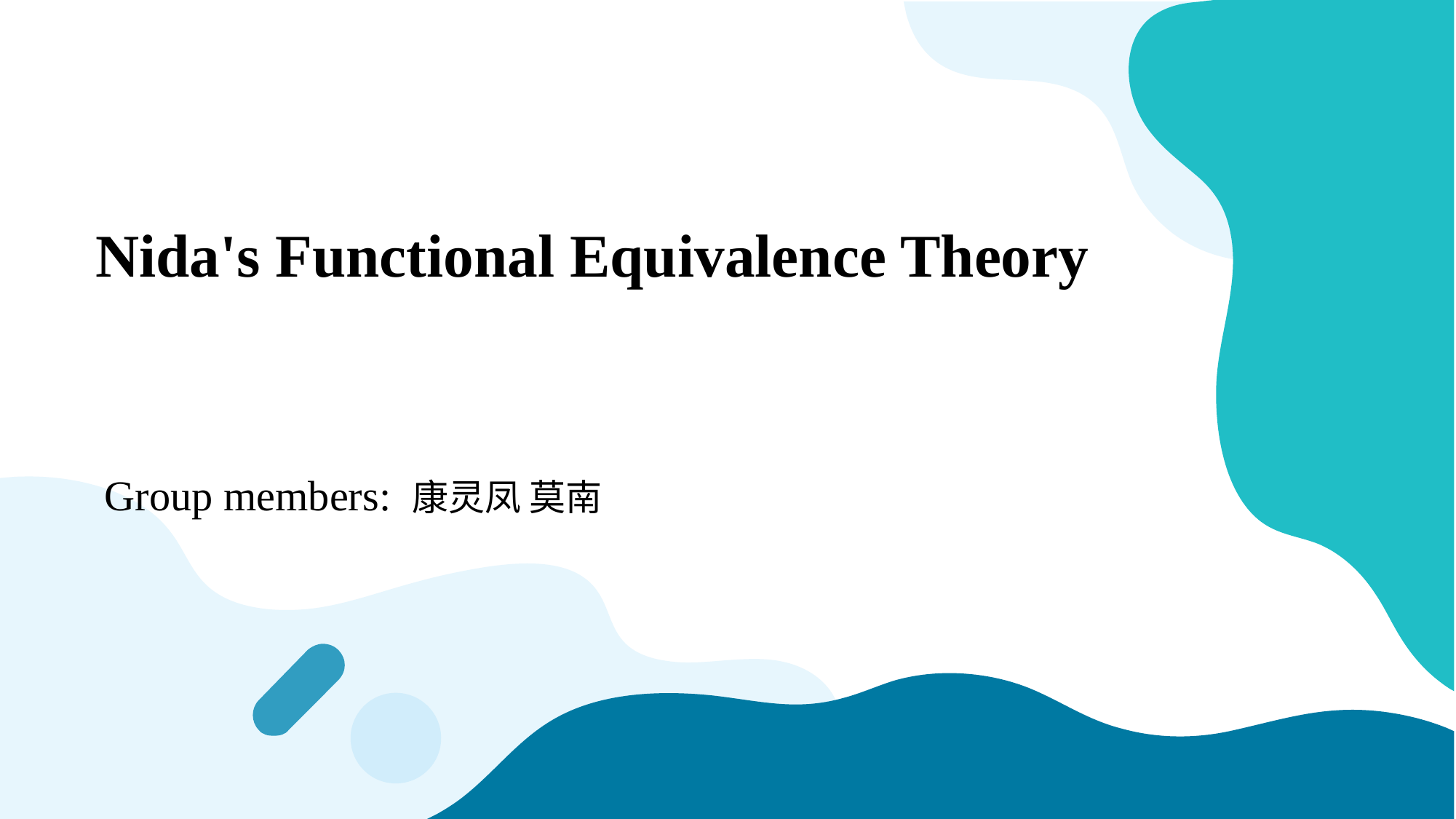

Nida's Functional Equivalence Theory
Group members: 康灵凤 莫南